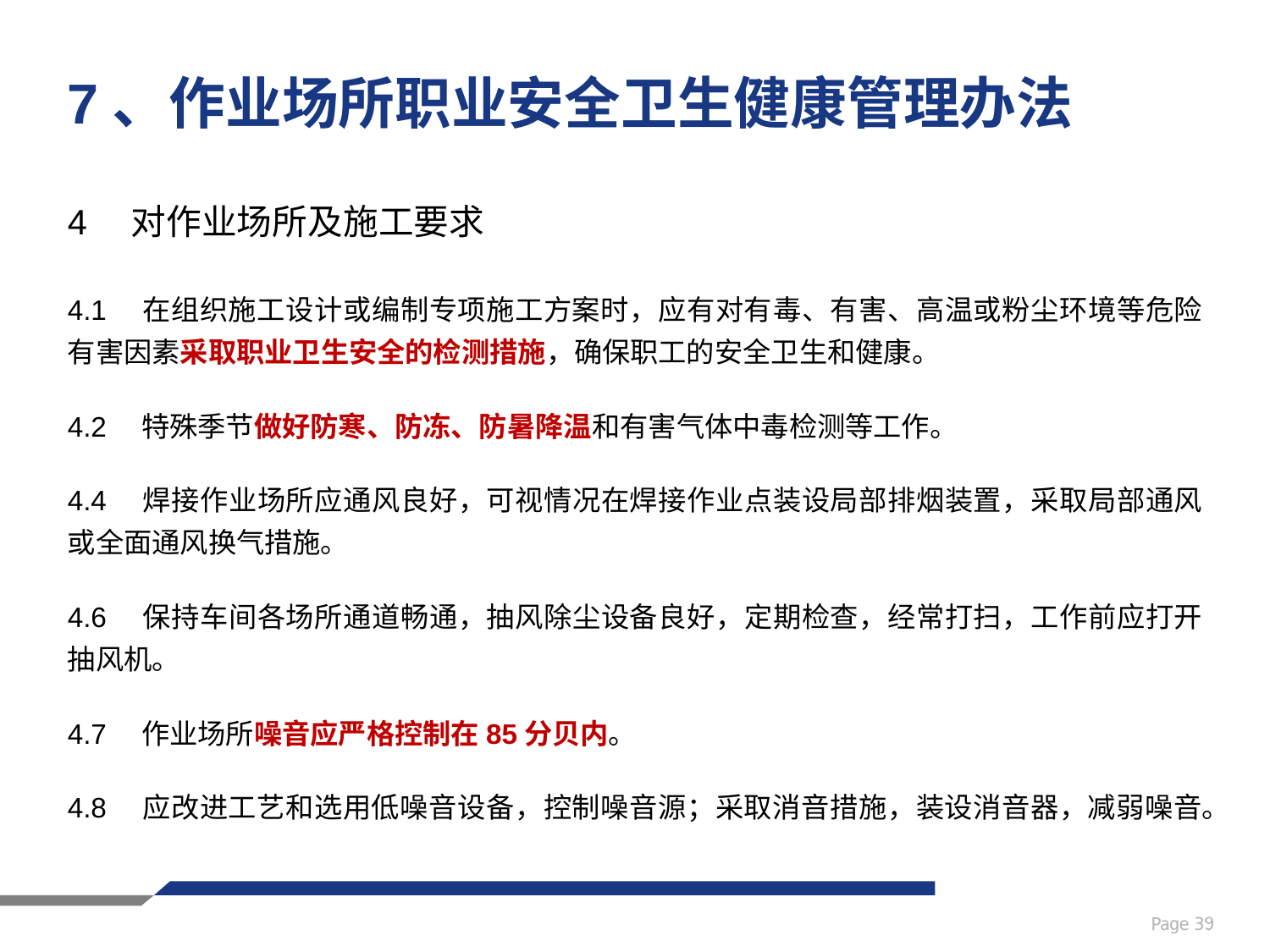

# 7、作业场所职业安全卫生健康管理办法
4　对作业场所及施工要求
4.1　在组织施工设计或编制专项施工方案时，应有对有毒、有害、高温或粉尘环境等危险有害因素采取职业卫生安全的检测措施，确保职工的安全卫生和健康。
4.2　特殊季节做好防寒、防冻、防暑降温和有害气体中毒检测等工作。
4.4　焊接作业场所应通风良好，可视情况在焊接作业点装设局部排烟装置，采取局部通风或全面通风换气措施。
4.6　保持车间各场所通道畅通，抽风除尘设备良好，定期检查，经常打扫，工作前应打开抽风机。
4.7　作业场所噪音应严格控制在85分贝内。
4.8　应改进工艺和选用低噪音设备，控制噪音源；采取消音措施，装设消音器，减弱噪音。
Page 39